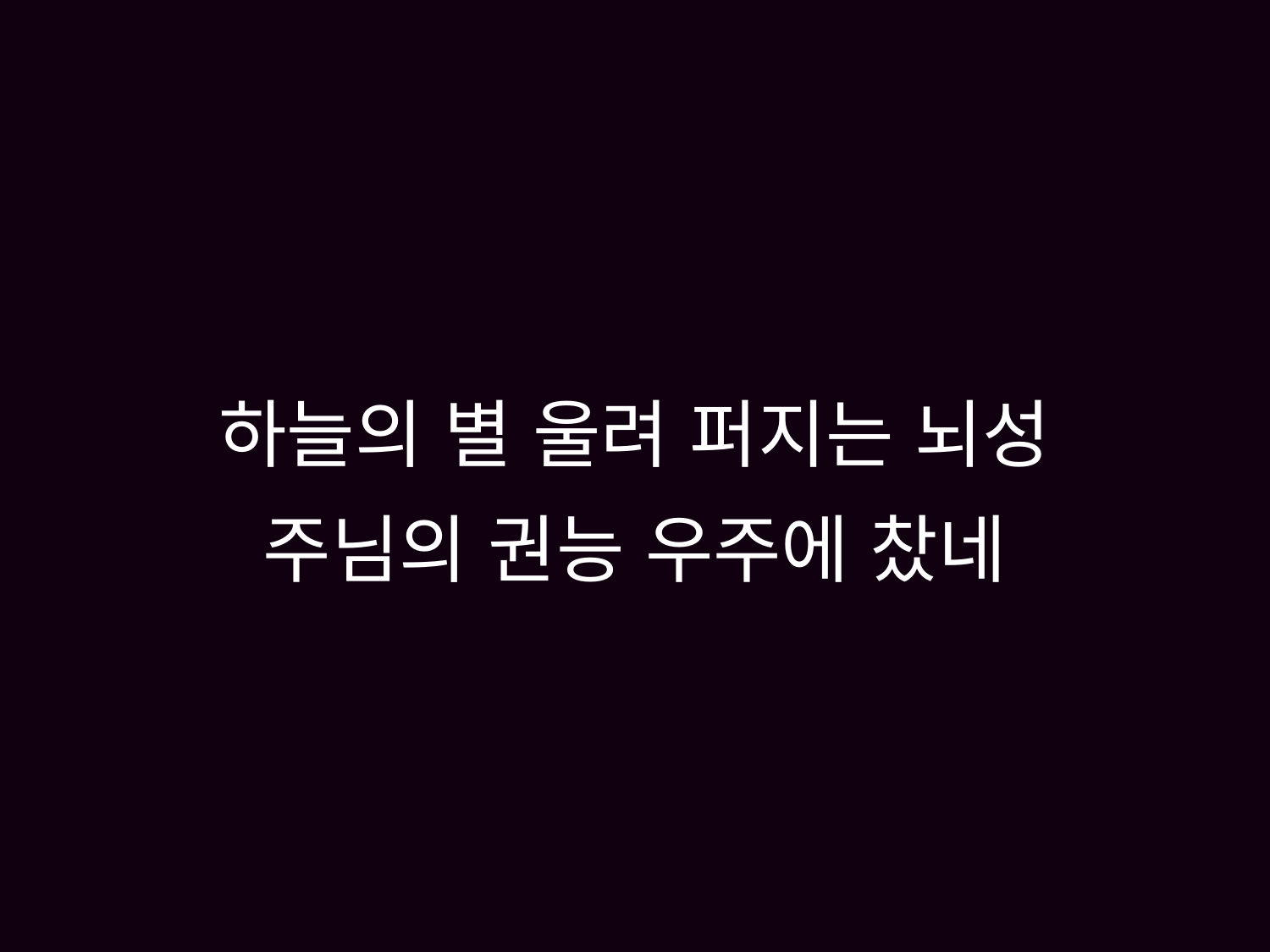

# 하늘의 별 울려 퍼지는 뇌성 주님의 권능 우주에 찼네